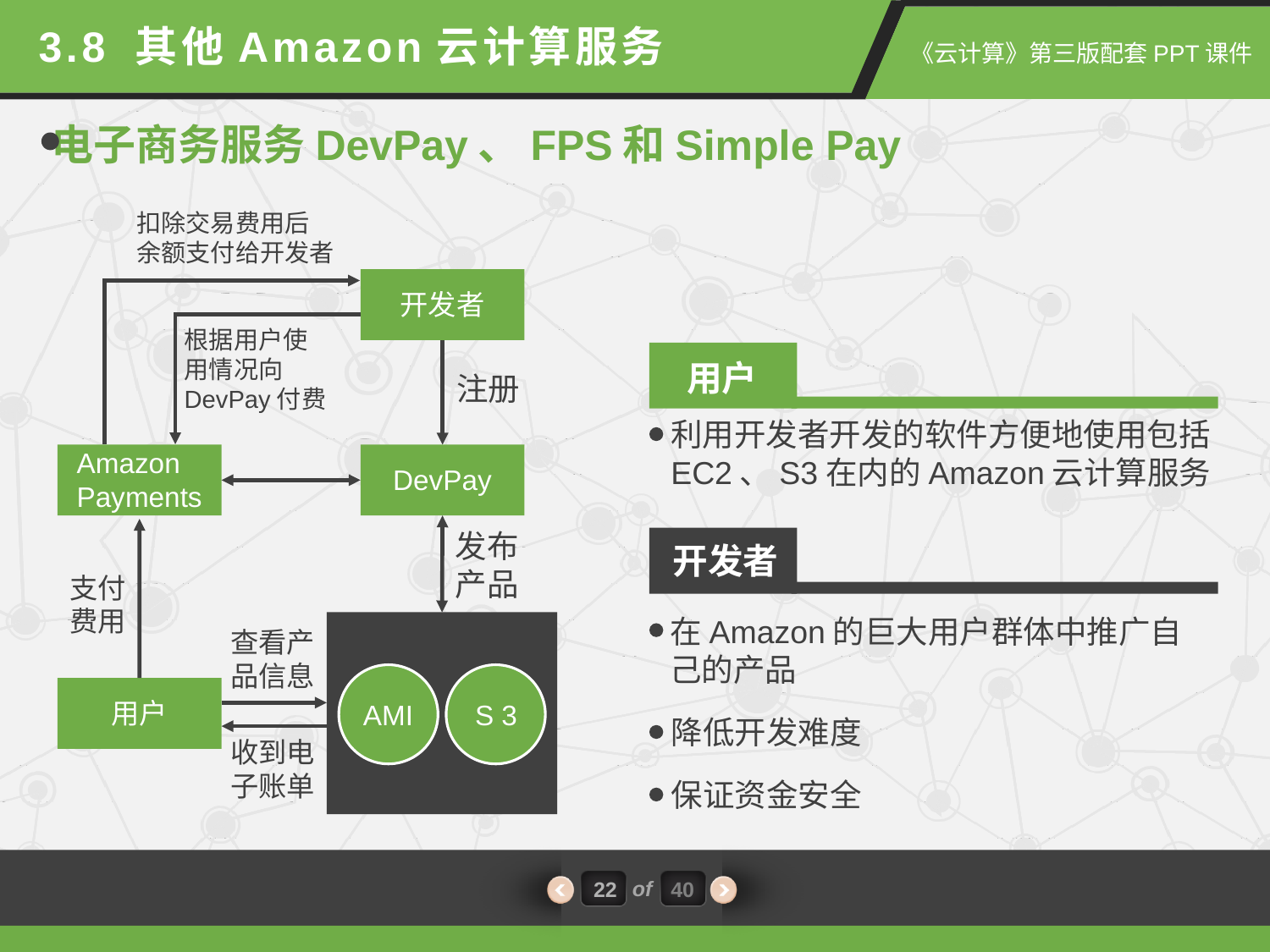

3.8 其他Amazon云计算服务
电子商务服务DevPay、FPS和Simple Pay

扣除交易费用后
余额支付给开发者

开发者

根据用户使用情况向DevPay付费
注册
Amazon
Payments

DevPay
发布
产品
支付费用

AMI

S 3
查看产品信息

用户
收到电子账单

用户

利用开发者开发的软件方便地使用包括EC2、S3在内的Amazon云计算服务

开发者

在Amazon的巨大用户群体中推广自己的产品

降低开发难度

保证资金安全

22